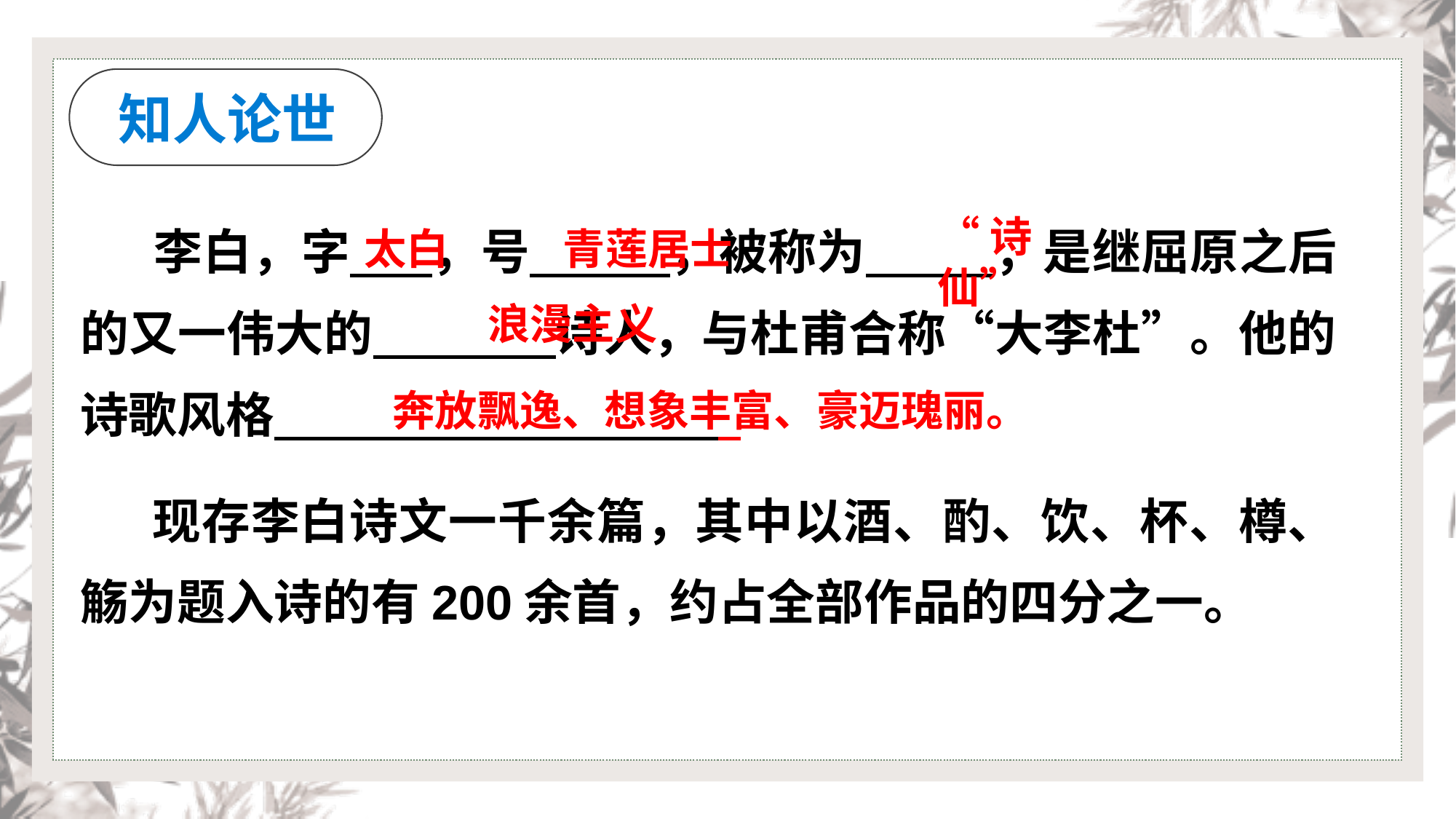

知人论世
      李白，字       ，号            ，被称为           ，是继屈原之后的又一伟大的                诗人，与杜甫合称“大李杜”。他的诗歌风格
     现存李白诗文一千余篇，其中以酒、酌、饮、杯、樽、觞为题入诗的有200余首，约占全部作品的四分之一。
“诗仙”
太白
青莲居士
浪漫主义
奔放飘逸、想象丰富、豪迈瑰丽。